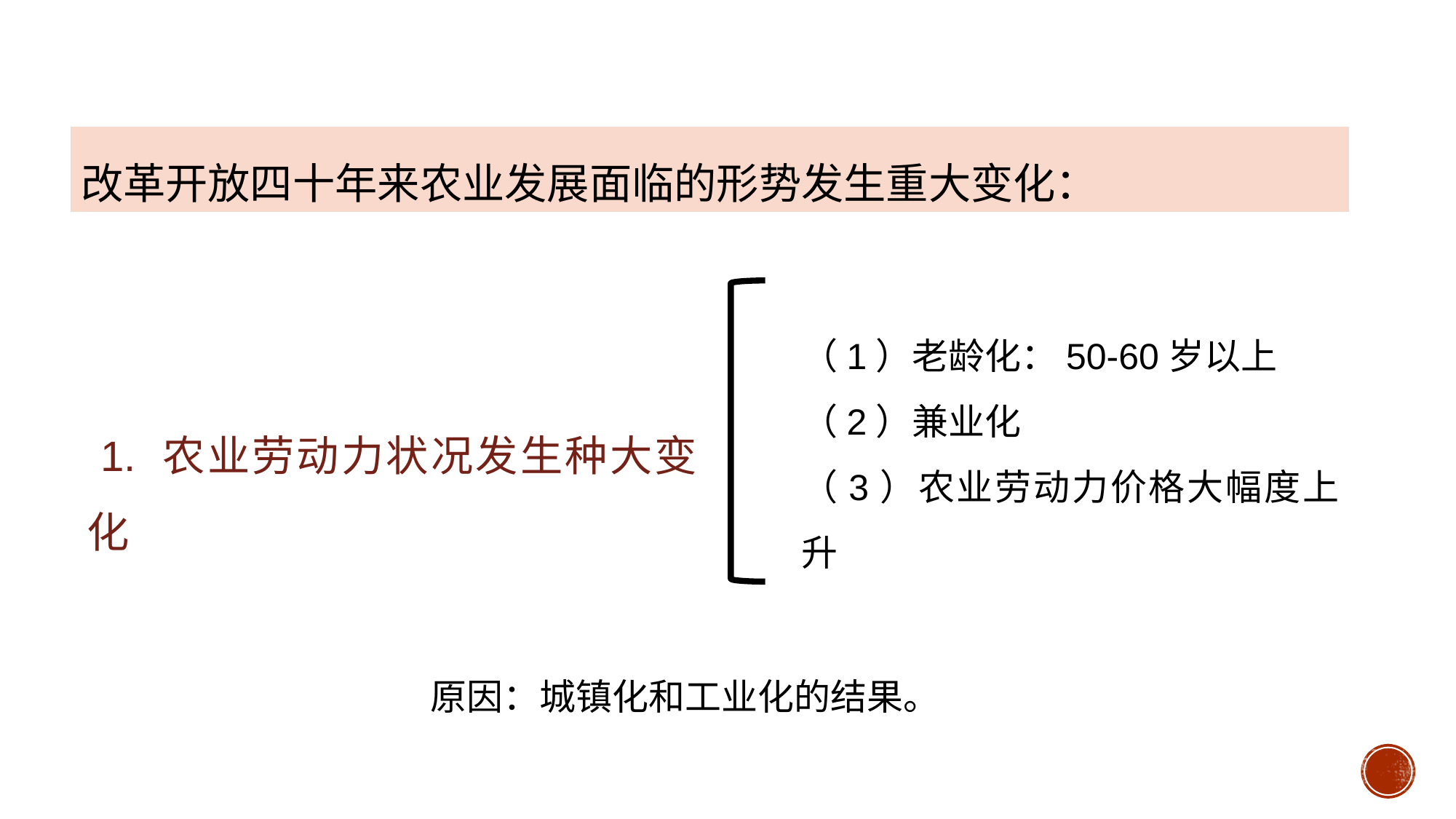

改革开放四十年来农业发展面临的形势发生重大变化：

（1）老龄化：50-60岁以上
（2）兼业化
（3）农业劳动力价格大幅度上升

 1. 农业劳动力状况发生种大变化
原因：城镇化和工业化的结果。